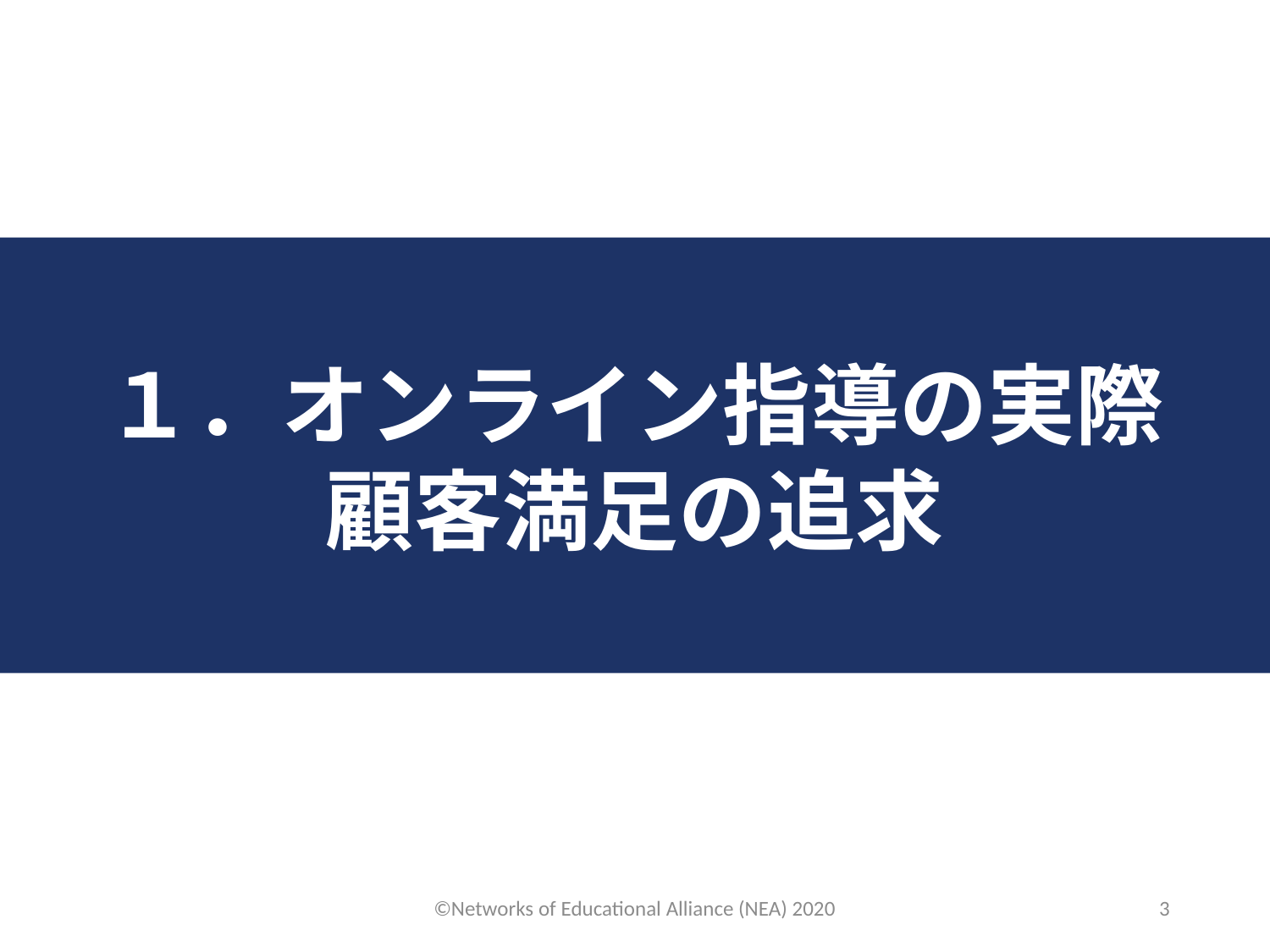

１．オンライン指導の実際
顧客満足の追求

©Networks of Educational Alliance (NEA) 2020
3